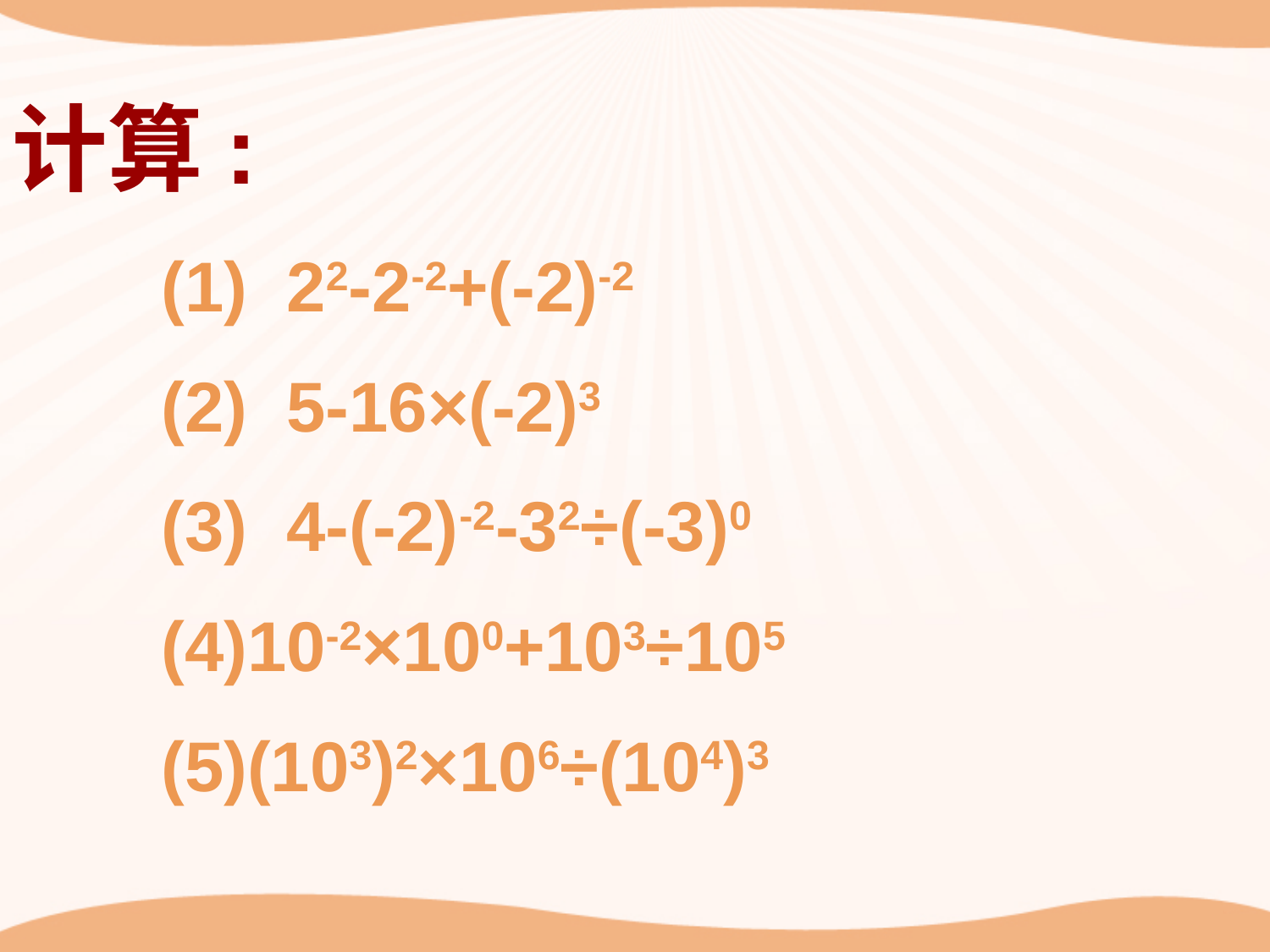

计算:
  22-2-2+(-2)-2
  5-16×(-2)3
(3)  4-(-2)-2-32÷(-3)0
10-2×100+103÷105
(103)2×106÷(104)3